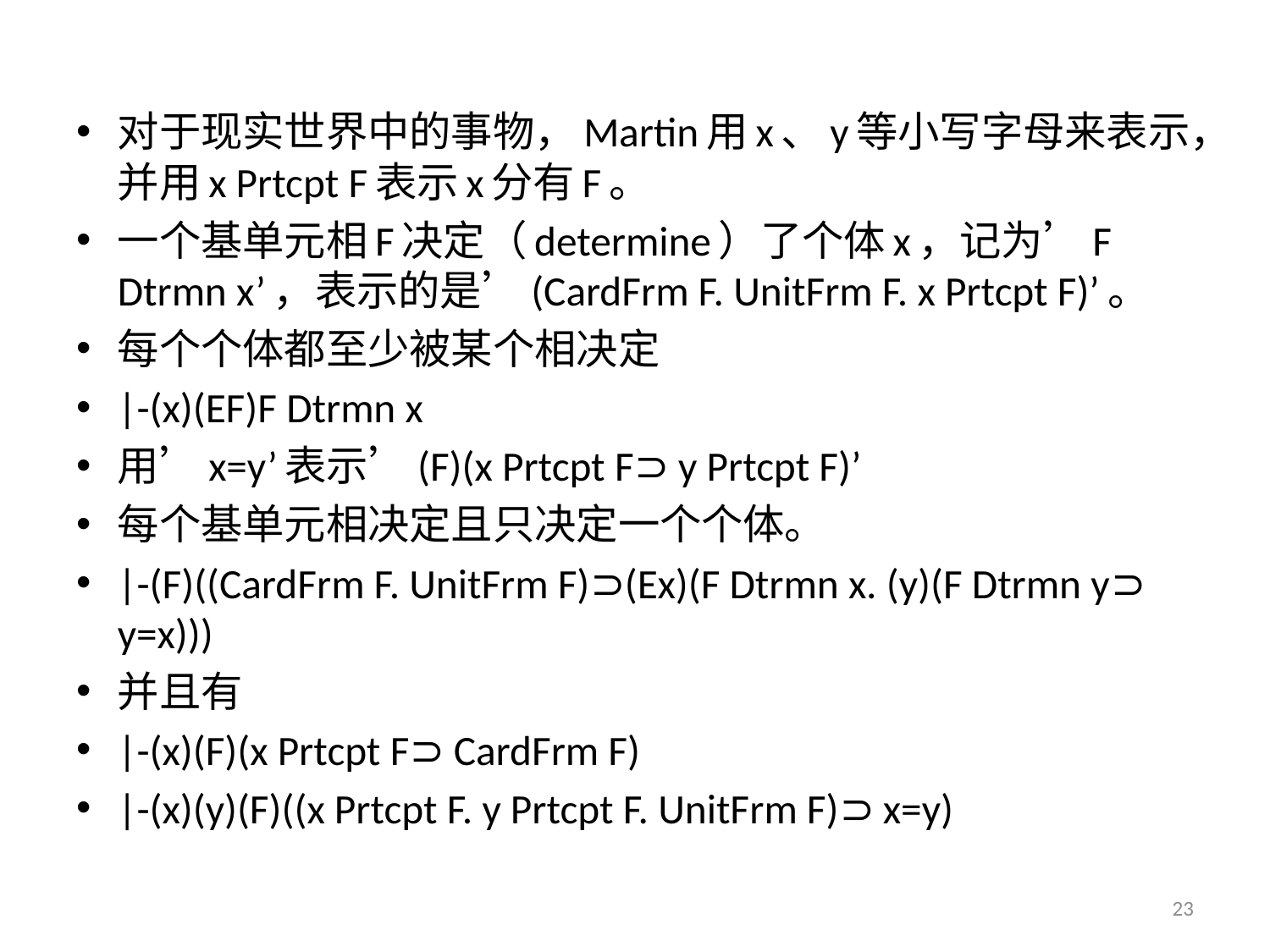

对于现实世界中的事物，Martin用x、y等小写字母来表示，并用x Prtcpt F表示x分有F。
一个基单元相F决定（determine）了个体x，记为’F Dtrmn x’，表示的是’(CardFrm F. UnitFrm F. x Prtcpt F)’。
每个个体都至少被某个相决定
|-(x)(EF)F Dtrmn x
用’x=y’表示’(F)(x Prtcpt F⊃ y Prtcpt F)’
每个基单元相决定且只决定一个个体。
|-(F)((CardFrm F. UnitFrm F)⊃(Ex)(F Dtrmn x. (y)(F Dtrmn y⊃ y=x)))
并且有
|-(x)(F)(x Prtcpt F⊃ CardFrm F)
|-(x)(y)(F)((x Prtcpt F. y Prtcpt F. UnitFrm F)⊃ x=y)
23